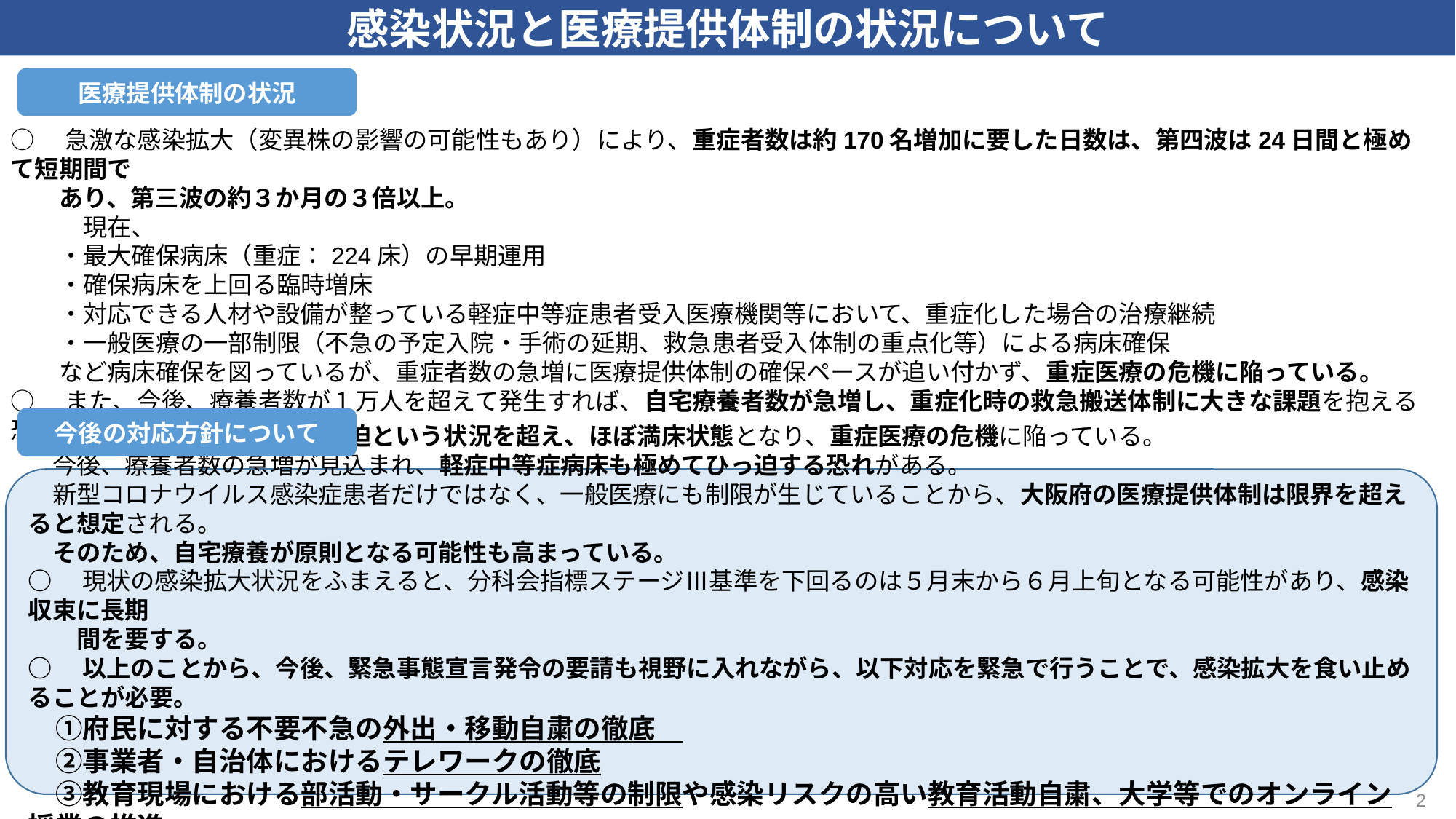

感染状況と医療提供体制の状況について

○　急激な感染拡大（変異株の影響の可能性もあり）により、重症者数は約170名増加に要した日数は、第四波は24日間と極めて短期間で
　　あり、第三波の約３か月の３倍以上。
　　　現在、
　　・最大確保病床（重症：224床）の早期運用
　　・確保病床を上回る臨時増床
　　・対応できる人材や設備が整っている軽症中等症患者受入医療機関等において、重症化した場合の治療継続
　　・一般医療の一部制限（不急の予定入院・手術の延期、救急患者受入体制の重点化等）による病床確保
　　など病床確保を図っているが、重症者数の急増に医療提供体制の確保ペースが追い付かず、重症医療の危機に陥っている。
○　また、今後、療養者数が１万人を超えて発生すれば、自宅療養者数が急増し、重症化時の救急搬送体制に大きな課題を抱える恐れ。
医療提供体制の状況
今後の対応方針について
○　重症病床についてはひっ迫という状況を超え、ほぼ満床状態となり、重症医療の危機に陥っている。
　今後、療養者数の急増が見込まれ、軽症中等症病床も極めてひっ迫する恐れがある。
　新型コロナウイルス感染症患者だけではなく、一般医療にも制限が生じていることから、大阪府の医療提供体制は限界を超えると想定される。
　そのため、自宅療養が原則となる可能性も高まっている。
○　現状の感染拡大状況をふまえると、分科会指標ステージⅢ基準を下回るのは５月末から６月上旬となる可能性があり、感染収束に長期
　　間を要する。
○　以上のことから、今後、緊急事態宣言発令の要請も視野に入れながら、以下対応を緊急で行うことで、感染拡大を食い止めることが必要。
　①府民に対する不要不急の外出・移動自粛の徹底
　②事業者・自治体におけるテレワークの徹底
　③教育現場における部活動・サークル活動等の制限や感染リスクの高い教育活動自粛、大学等でのオンライン授業の推進
2